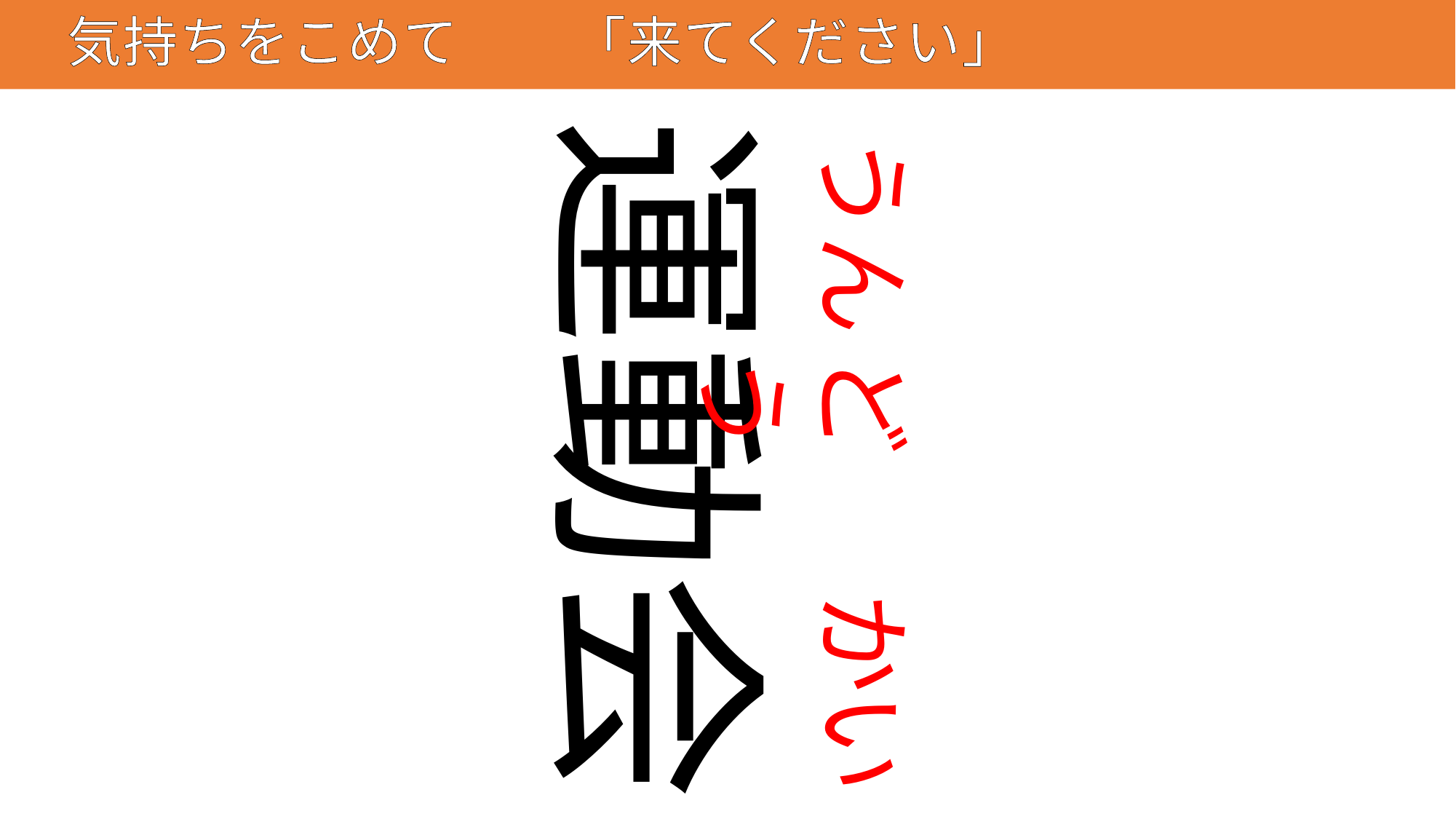

# 気持ちをこめて　　「来てください」
74
運動会
うん
どう
かい